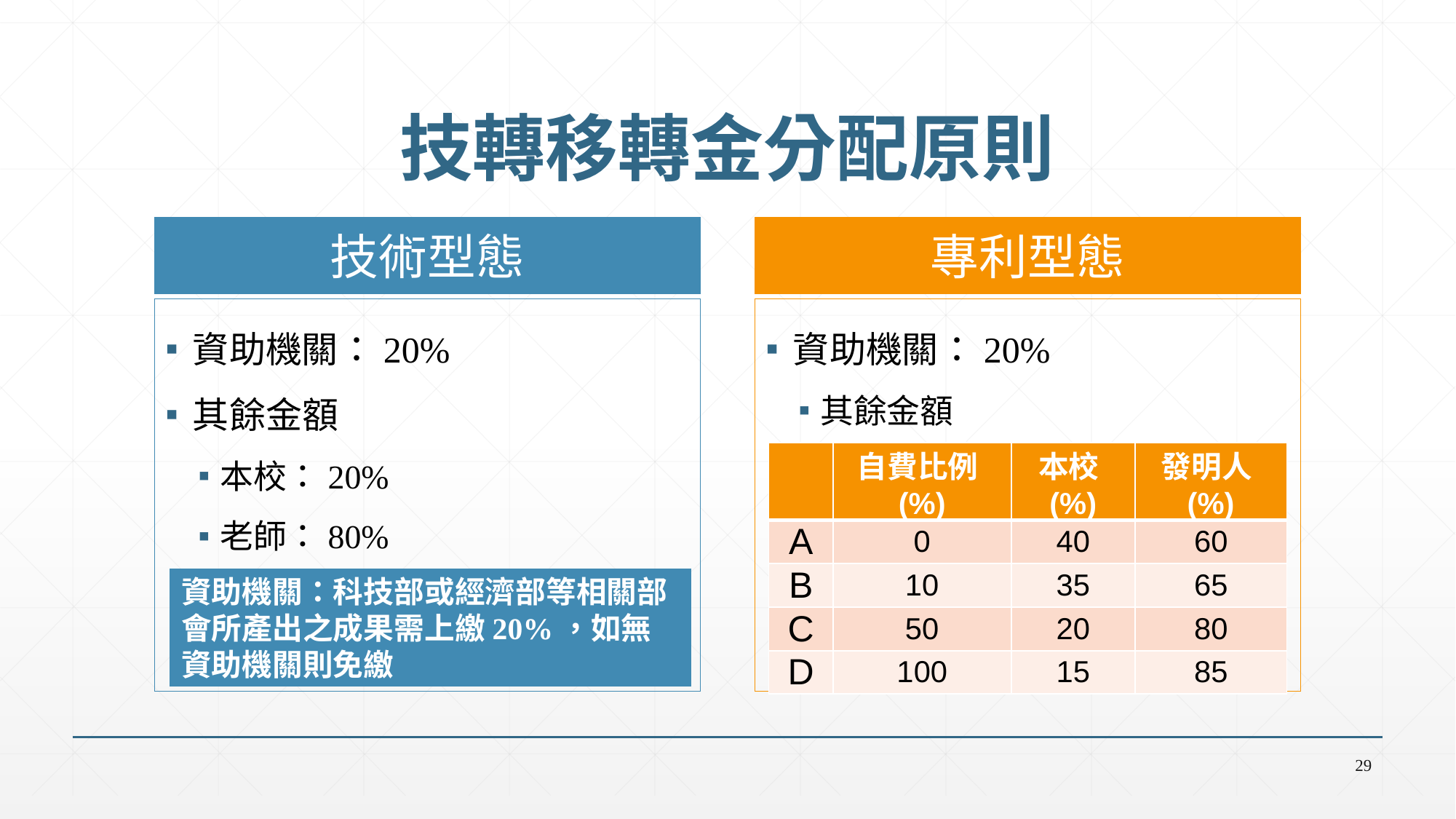

# 技轉移轉金分配原則
技術型態
專利型態
資助機關：20%
其餘金額
本校：20%
老師：80%

資助機關：20%
其餘金額

|  | 自費比例(%) | 本校(%) | 發明人(%) |
| --- | --- | --- | --- |
| A | 0 | 40 | 60 |
| B | 10 | 35 | 65 |
| C | 50 | 20 | 80 |
| D | 100 | 15 | 85 |
資助機關：科技部或經濟部等相關部會所產出之成果需上繳20%，如無資助機關則免繳
29